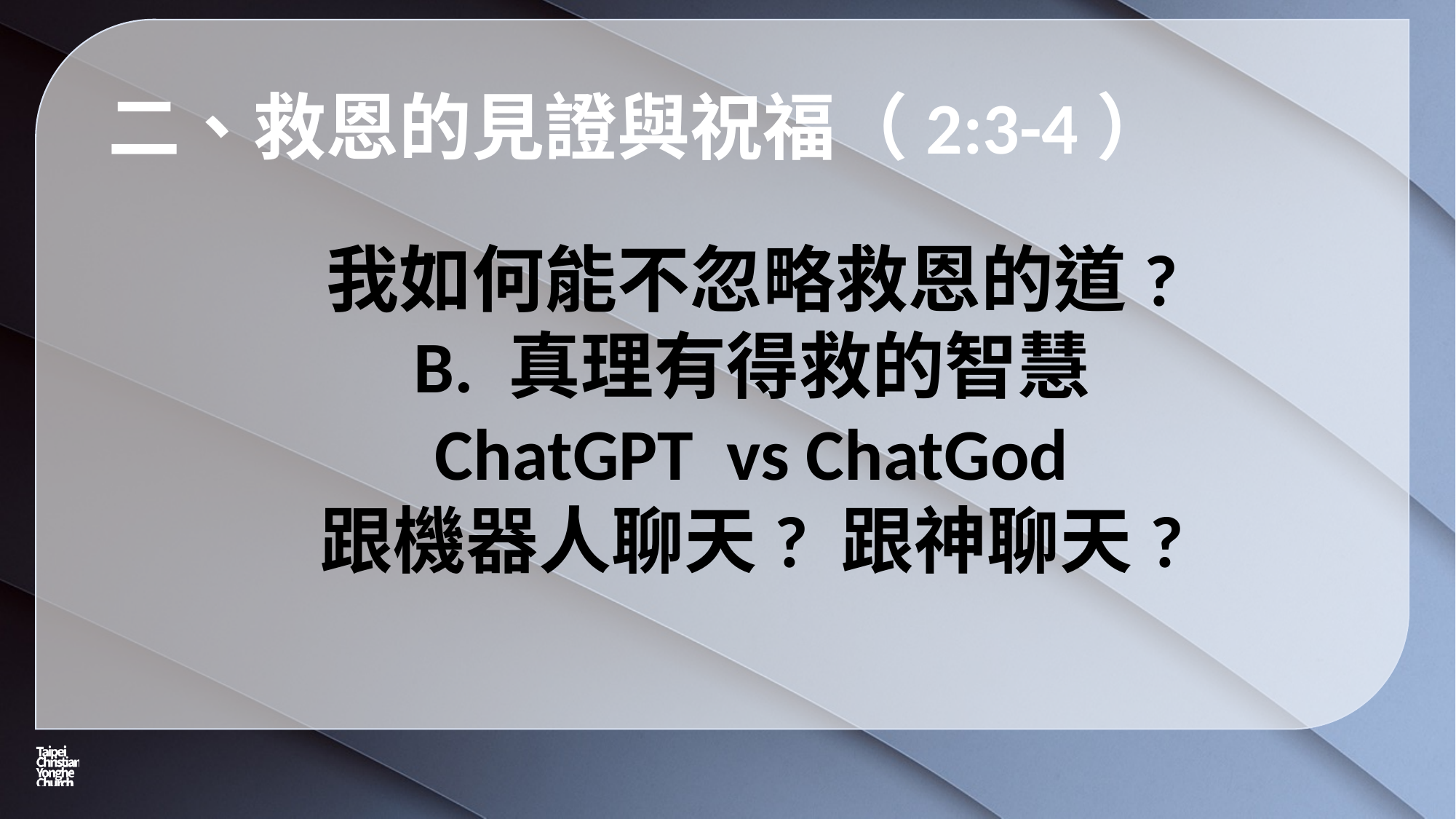

二、救恩的見證與祝福（2:3-4）
我如何能不忽略救恩的道?
B. 真理有得救的智慧
ChatGPT  vs ChatGod
跟機器人聊天? 跟神聊天?